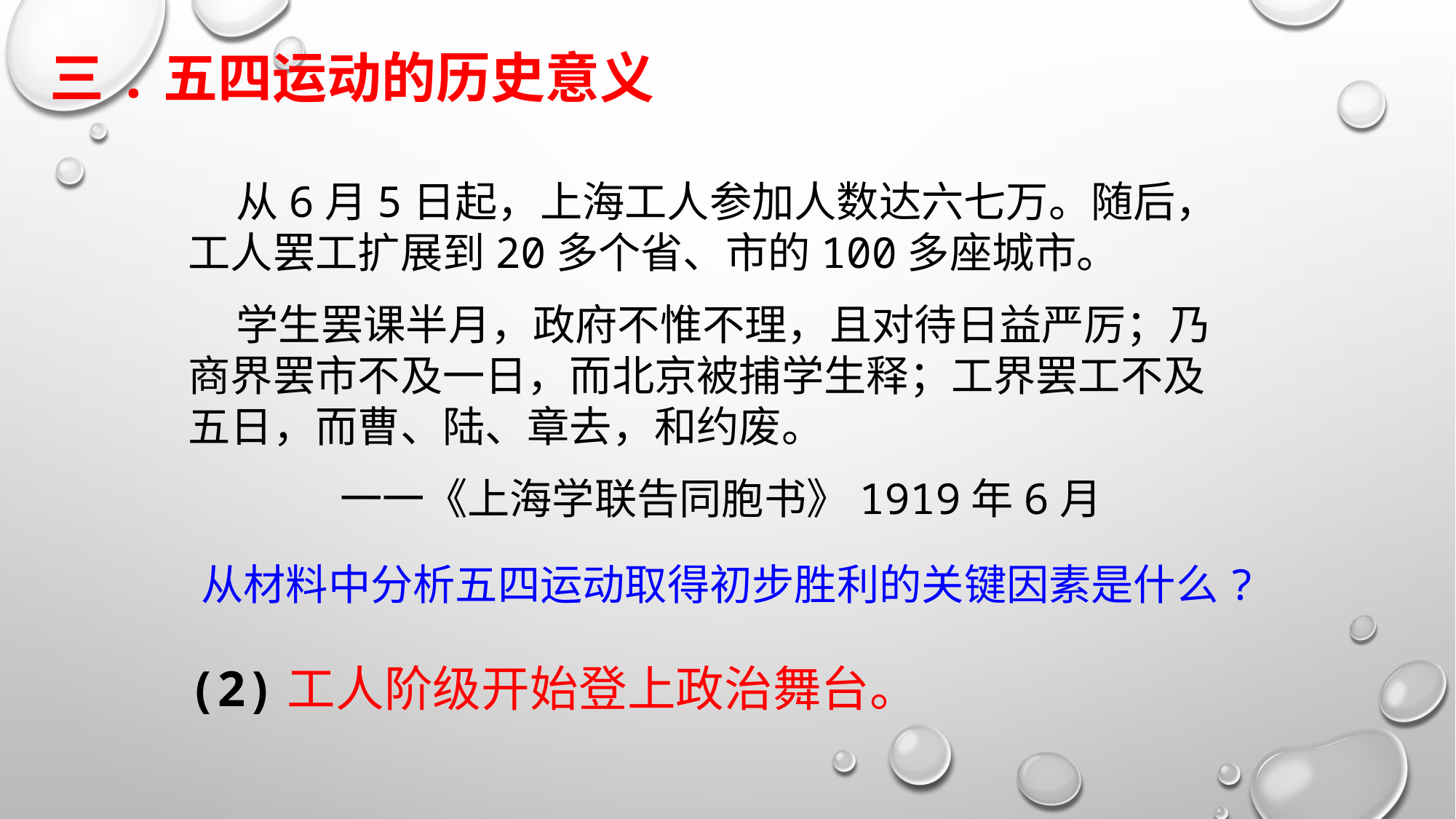

三.五四运动的历史意义
    从6月5日起，上海工人参加人数达六七万。随后，工人罢工扩展到20多个省、市的100多座城市。
    学生罢课半月，政府不惟不理，且对待日益严厉；乃商界罢市不及一日，而北京被捕学生释；工界罢工不及五日，而曹、陆、章去，和约废。
               一一《上海学联告同胞书》1919年6月

从材料中分析五四运动取得初步胜利的关键因素是什么?
(2)工人阶级开始登上政治舞台。